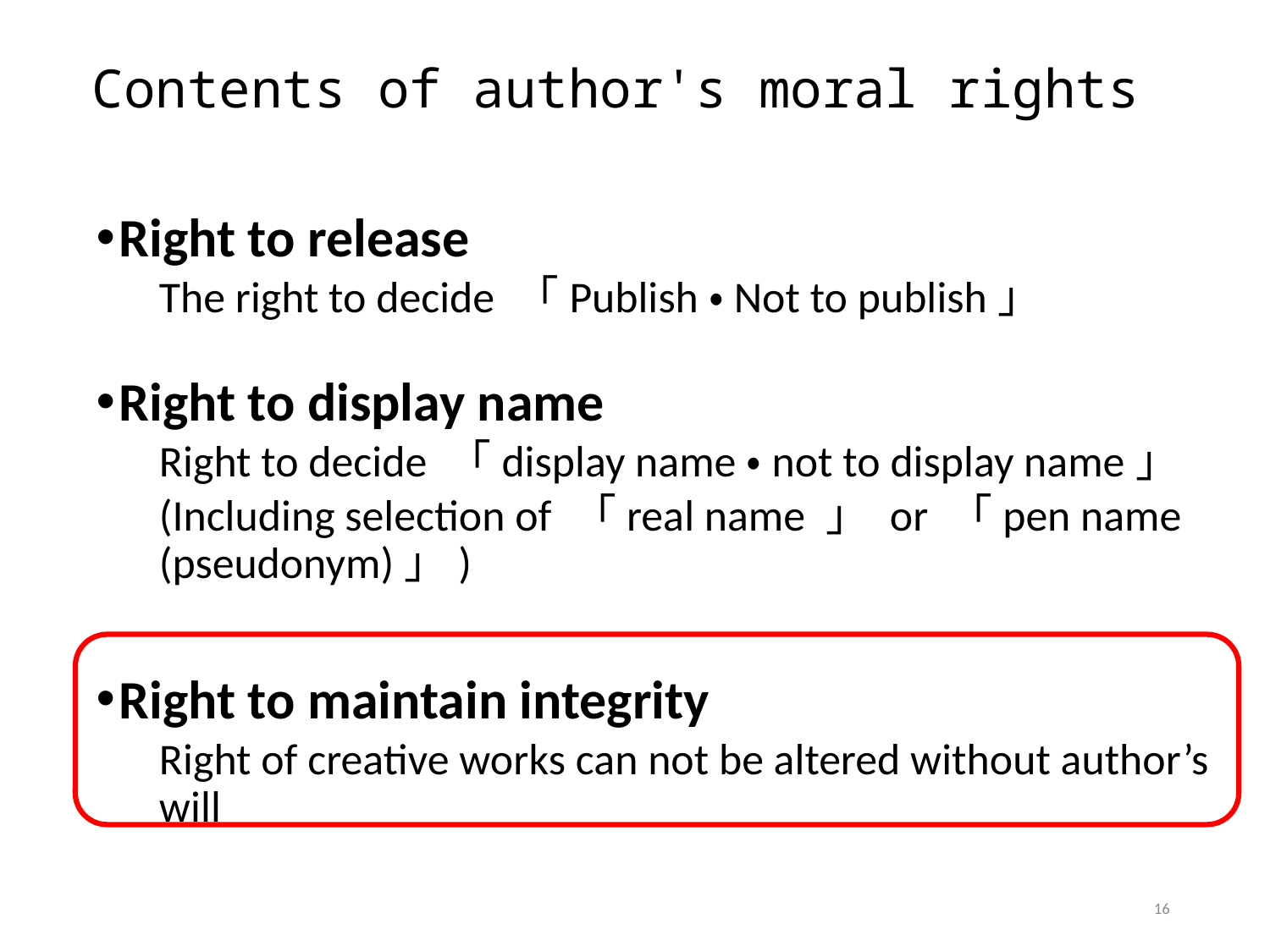

# Contents of author's moral rights
Right to release
The right to decide 「Publish・Not to publish」

Right to display name
Right to decide 「display name・not to display name」
(Including selection of 「real name 」 or 「pen name (pseudonym)」)

Right to maintain integrity
Right of creative works can not be altered without author’s will

16